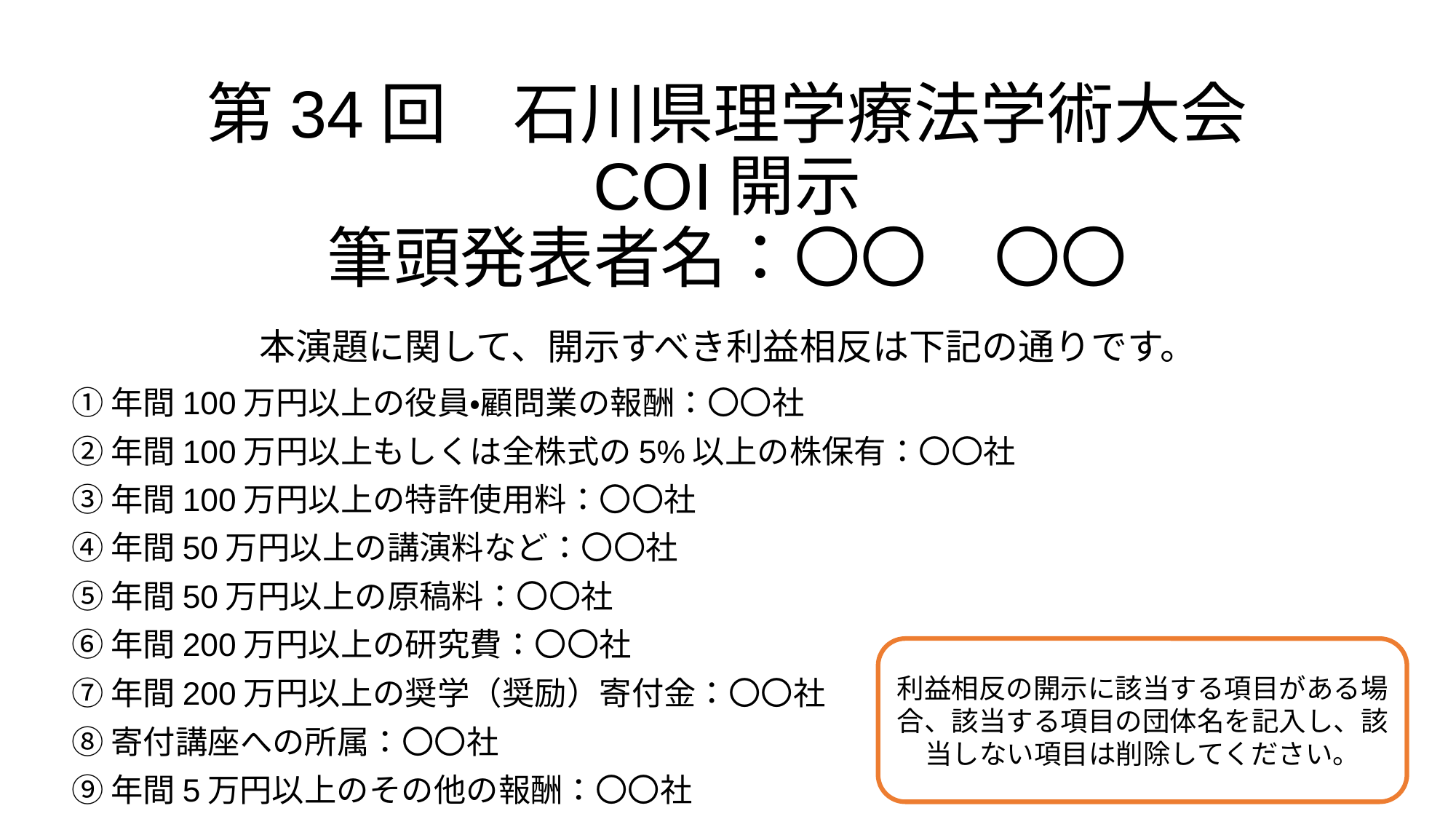

# 第34回　石川県理学療法学術大会 COI開示 筆頭発表者名：〇〇　〇〇
本演題に関して、開示すべき利益相反は下記の通りです。
①年間100万円以上の役員・顧問業の報酬：〇〇社
②年間100万円以上もしくは全株式の5%以上の株保有：〇〇社
③年間100万円以上の特許使用料：〇〇社
④年間50万円以上の講演料など：〇〇社
⑤年間50万円以上の原稿料：〇〇社
⑥年間200万円以上の研究費：〇〇社
⑦年間200万円以上の奨学（奨励）寄付金：〇〇社
⑧寄付講座への所属：〇〇社
⑨年間5万円以上のその他の報酬：〇〇社
利益相反の開示に該当する項目がある場合、該当する項目の団体名を記入し、該当しない項目は削除してください。